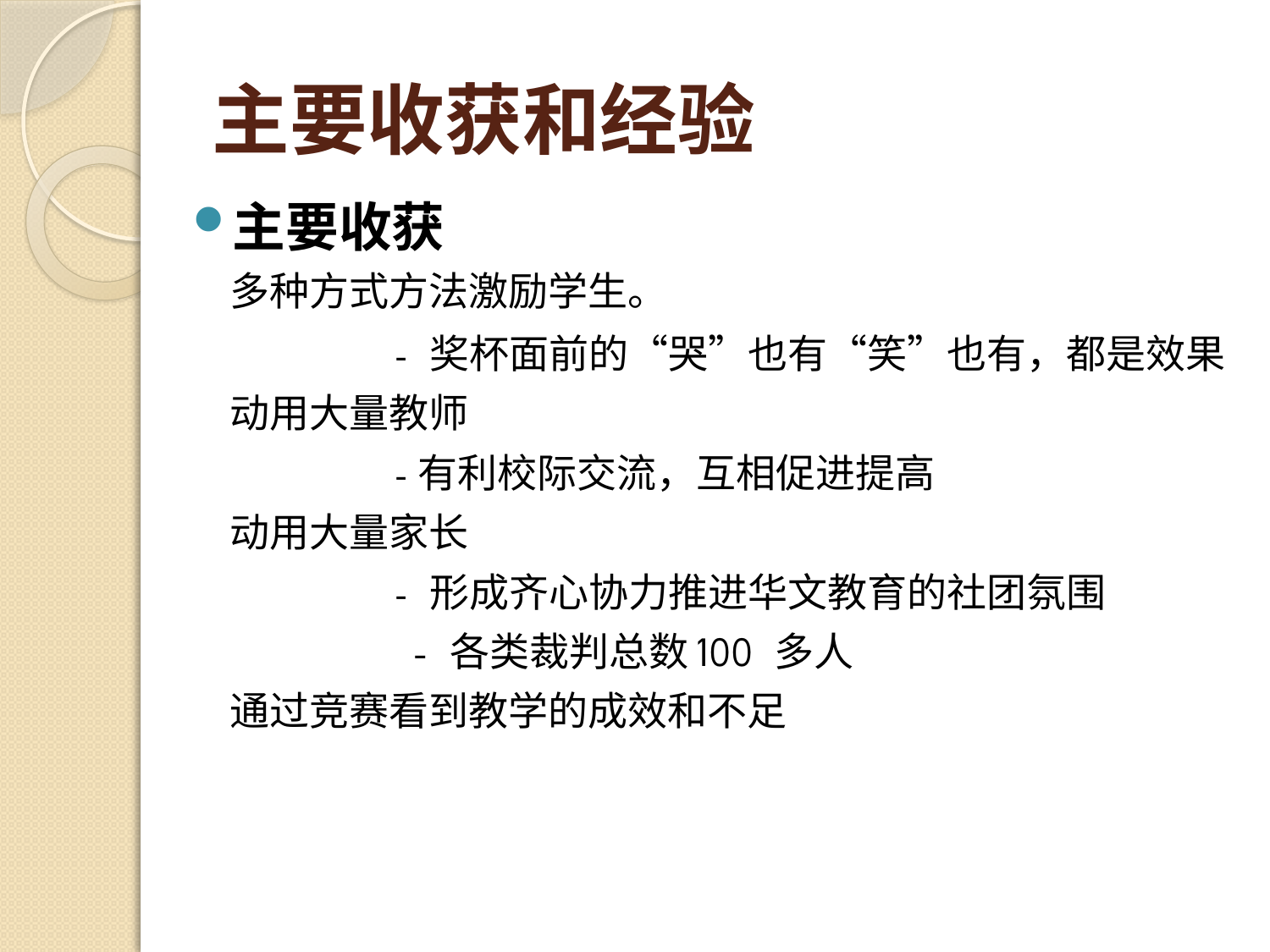

# 主要收获和经验
主要收获
		多种方式方法激励学生。
                 - 奖杯面前的“哭”也有“笑”也有，都是效果
		动用大量教师
                 -有利校际交流，互相促进提高
		动用大量家长
                 - 形成齐心协力推进华文教育的社团氛围
                 - 各类裁判总数100 多人
		通过竞赛看到教学的成效和不足